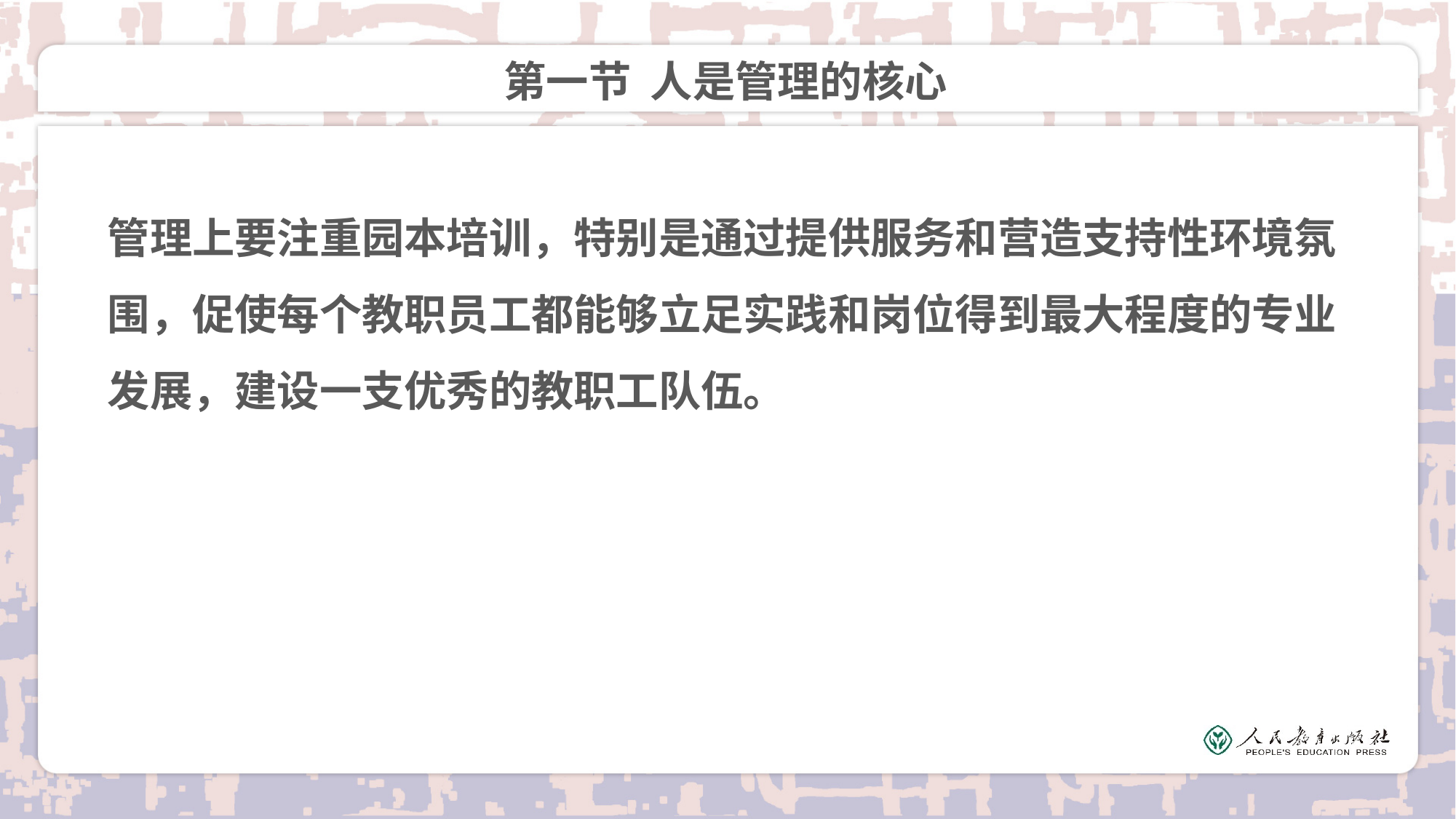

# 第一节  人是管理的核心
管理上要注重园本培训，特别是通过提供服务和营造支持性环境氛围，促使每个教职员工都能够立足实践和岗位得到最大程度的专业发展，建设一支优秀的教职工队伍。